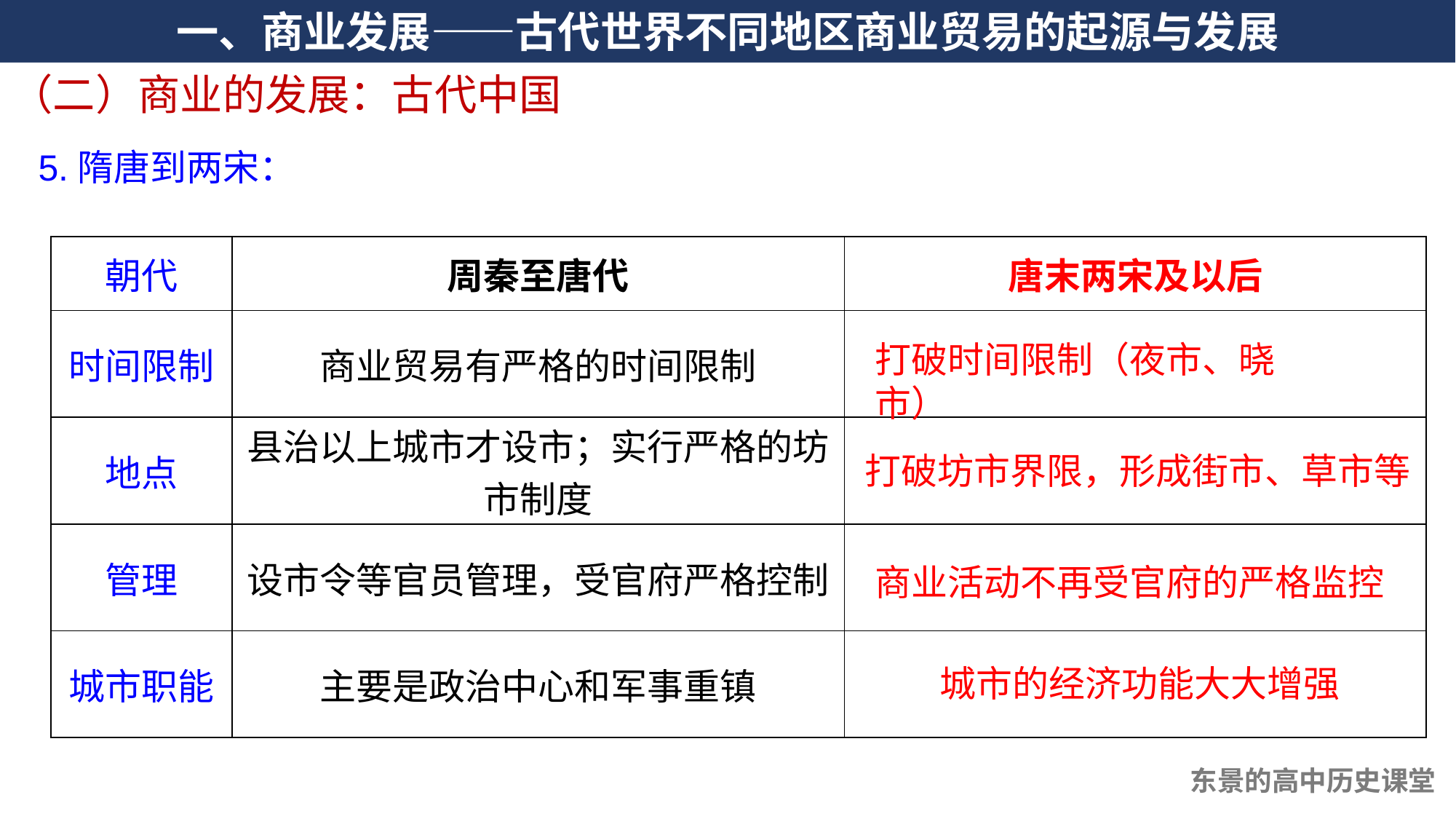

一、商业发展——古代世界不同地区商业贸易的起源与发展
（二）商业的发展：古代中国
5.隋唐到两宋：
| 朝代 | 周秦至唐代 | 唐末两宋及以后 |
| --- | --- | --- |
| 时间限制 | 商业贸易有严格的时间限制 |  |
| 地点 | 县治以上城市才设市；实行严格的坊市制度 |  |
| 管理 | 设市令等官员管理，受官府严格控制 |  |
| 城市职能 | 主要是政治中心和军事重镇 |  |
打破时间限制（夜市、晓市）
打破坊市界限，形成街市、草市等
商业活动不再受官府的严格监控
城市的经济功能大大增强